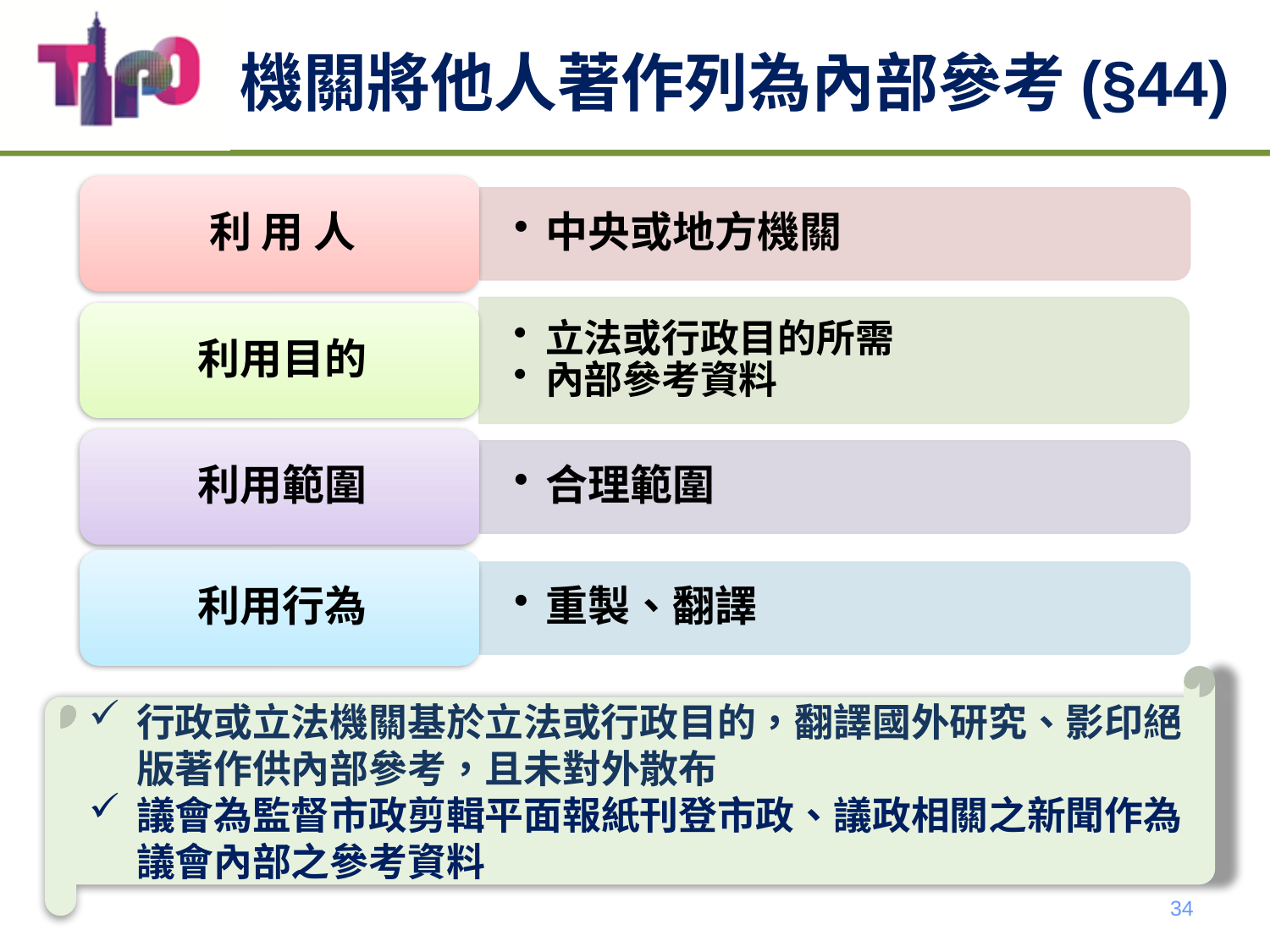

# 機關將他人著作列為內部參考(§44)
中央或地方機關
利 用 人
立法或行政目的所需
內部參考資料
利用目的
合理範圍
利用範圍
重製、翻譯
利用行為
行政或立法機關基於立法或行政目的，翻譯國外研究、影印絕版著作供內部參考，且未對外散布
議會為監督市政剪輯平面報紙刊登市政、議政相關之新聞作為議會內部之參考資料
34